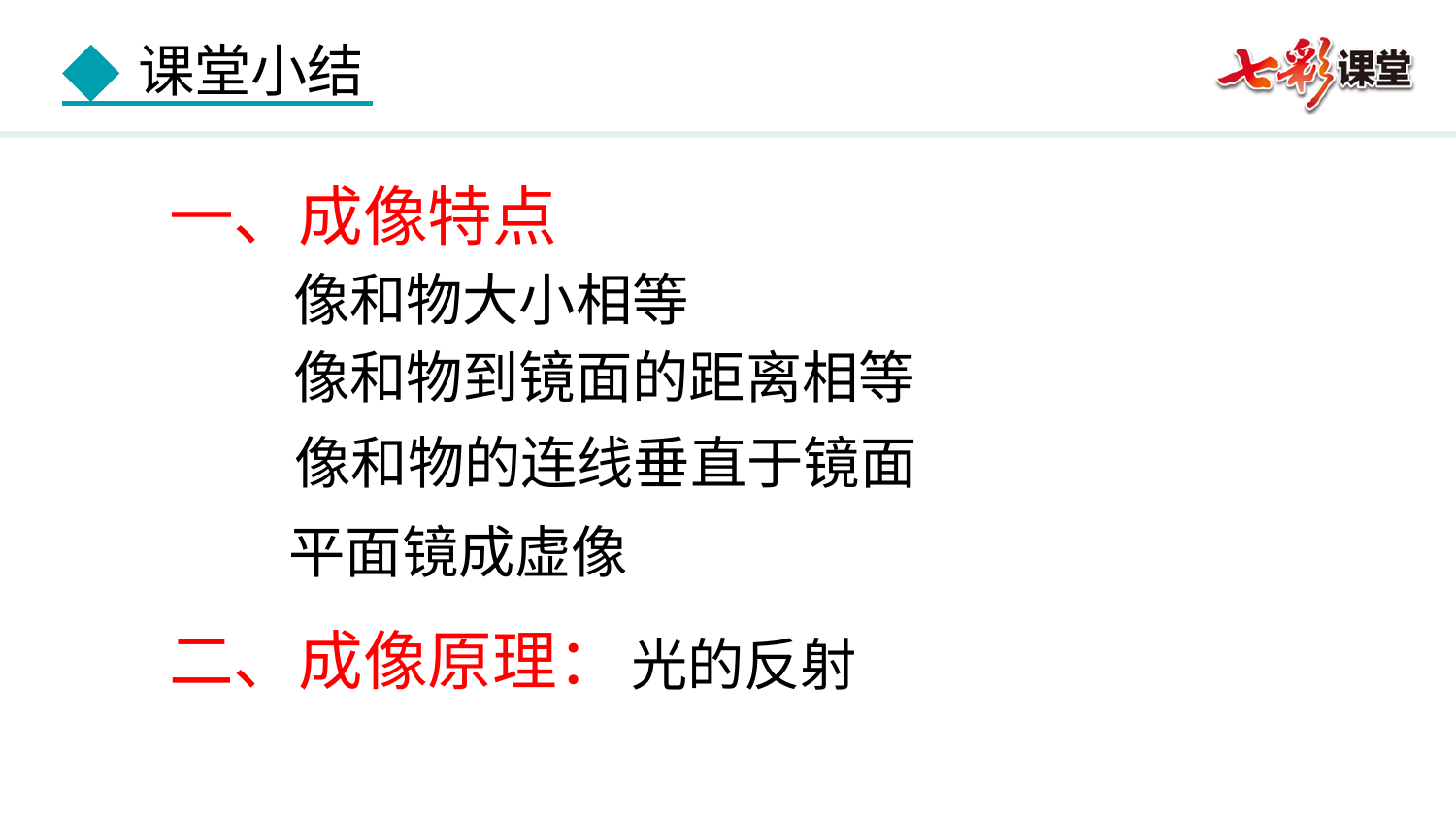

一、成像特点
像和物大小相等
像和物到镜面的距离相等
像和物的连线垂直于镜面
平面镜成虚像
二、成像原理：
光的反射